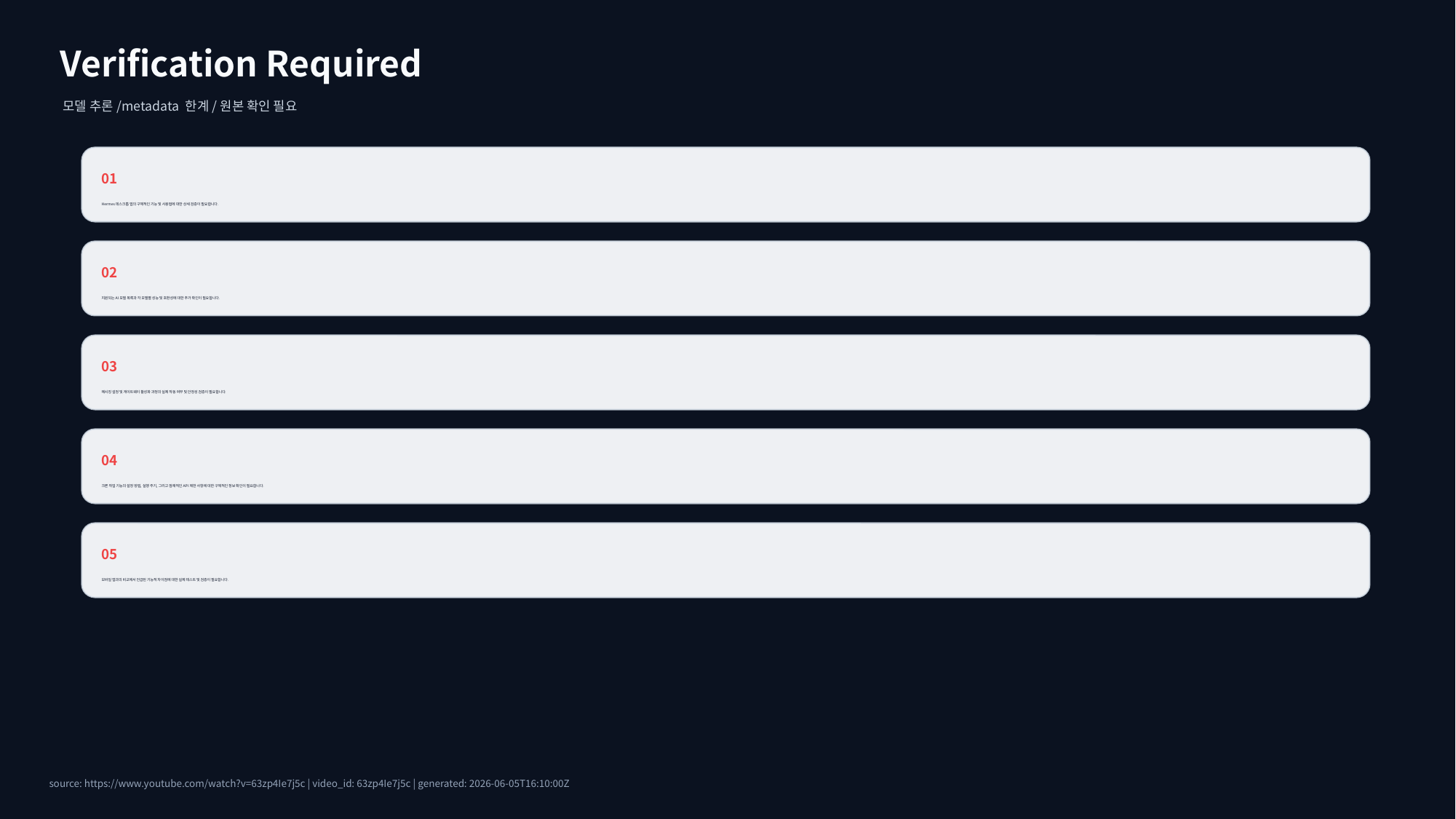

Verification Required
모델 추론/metadata 한계/원본 확인 필요

01
Hermes 데스크톱 앱의 구체적인 기능 및 사용법에 대한 상세 검증이 필요합니다.

02
지원되는 AI 모델 목록과 각 모델별 성능 및 호환성에 대한 추가 확인이 필요합니다.

03
메시징 설정 및 게이트웨이 활성화 과정의 실제 작동 여부 및 안정성 검증이 필요합니다.

04
크론 작업 기능의 설정 방법, 실행 주기, 그리고 잠재적인 API 제한 사항에 대한 구체적인 정보 확인이 필요합니다.

05
모바일 앱과의 비교에서 언급된 기능적 차이점에 대한 실제 테스트 및 검증이 필요합니다.
source: https://www.youtube.com/watch?v=63zp4Ie7j5c | video_id: 63zp4Ie7j5c | generated: 2026-06-05T16:10:00Z